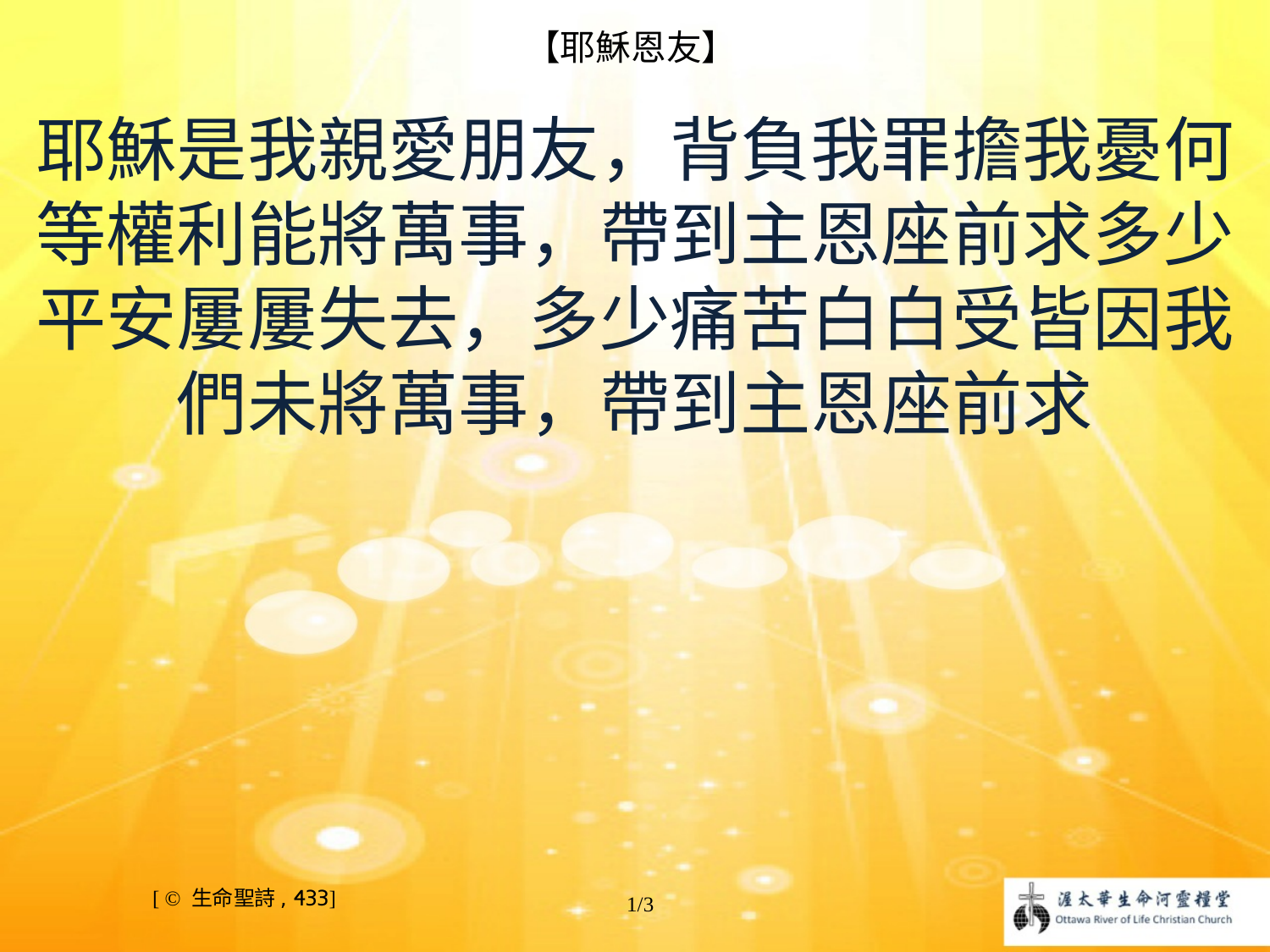

# 【耶穌恩友】
耶穌是我親愛朋友，背負我罪擔我憂 何等權利能將萬事，帶到主恩座前求 多少平安屢屢失去，多少痛苦白白受 皆因我們未將萬事，帶到主恩座前求
[ © 生命聖詩, 433]
1/3